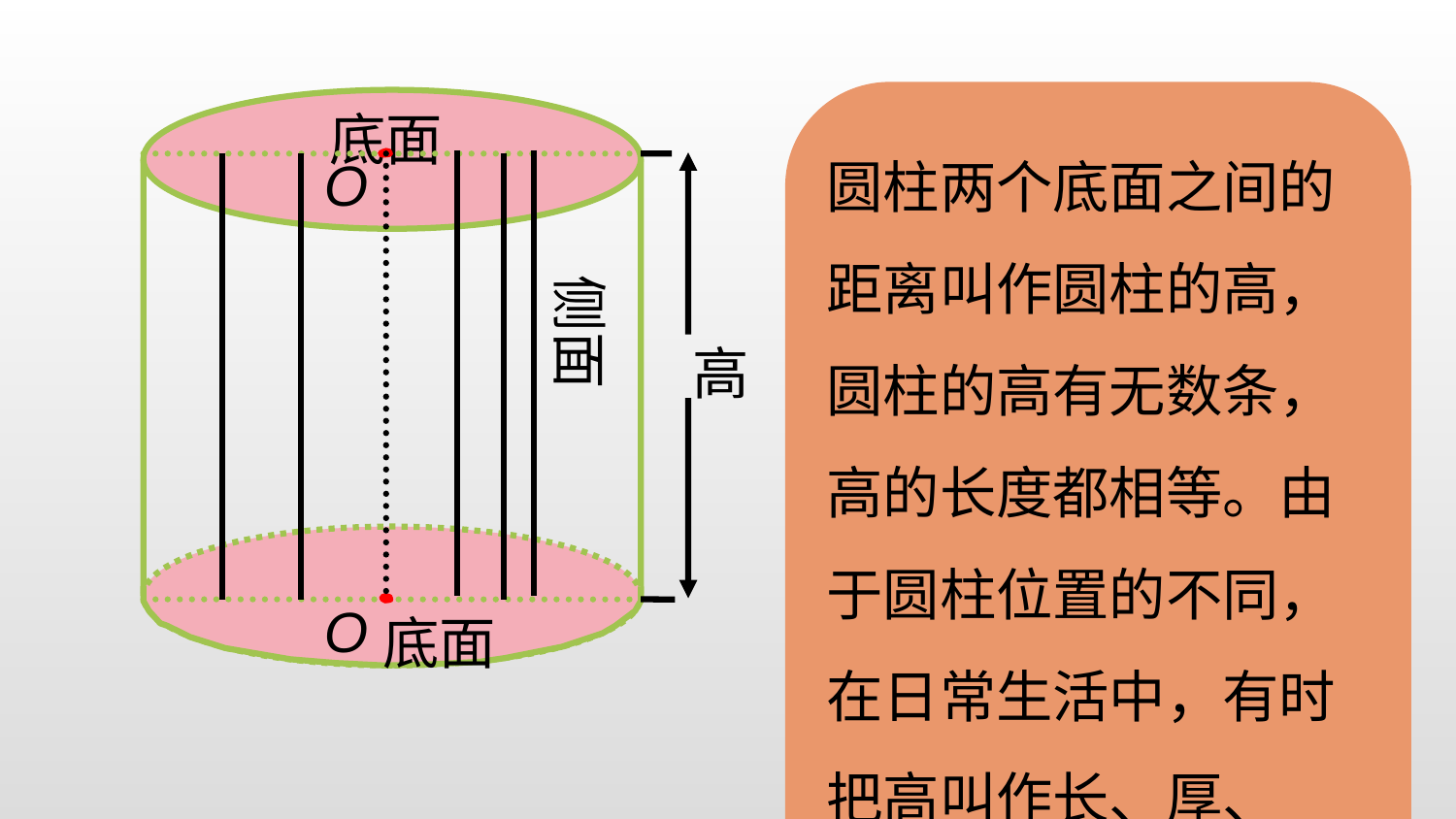

圆柱两个底面之间的距离叫作圆柱的高，圆柱的高有无数条，高的长度都相等。由于圆柱位置的不同，在日常生活中，有时把高叫作长、厚、深。

底面
O

高

侧面

底面
O